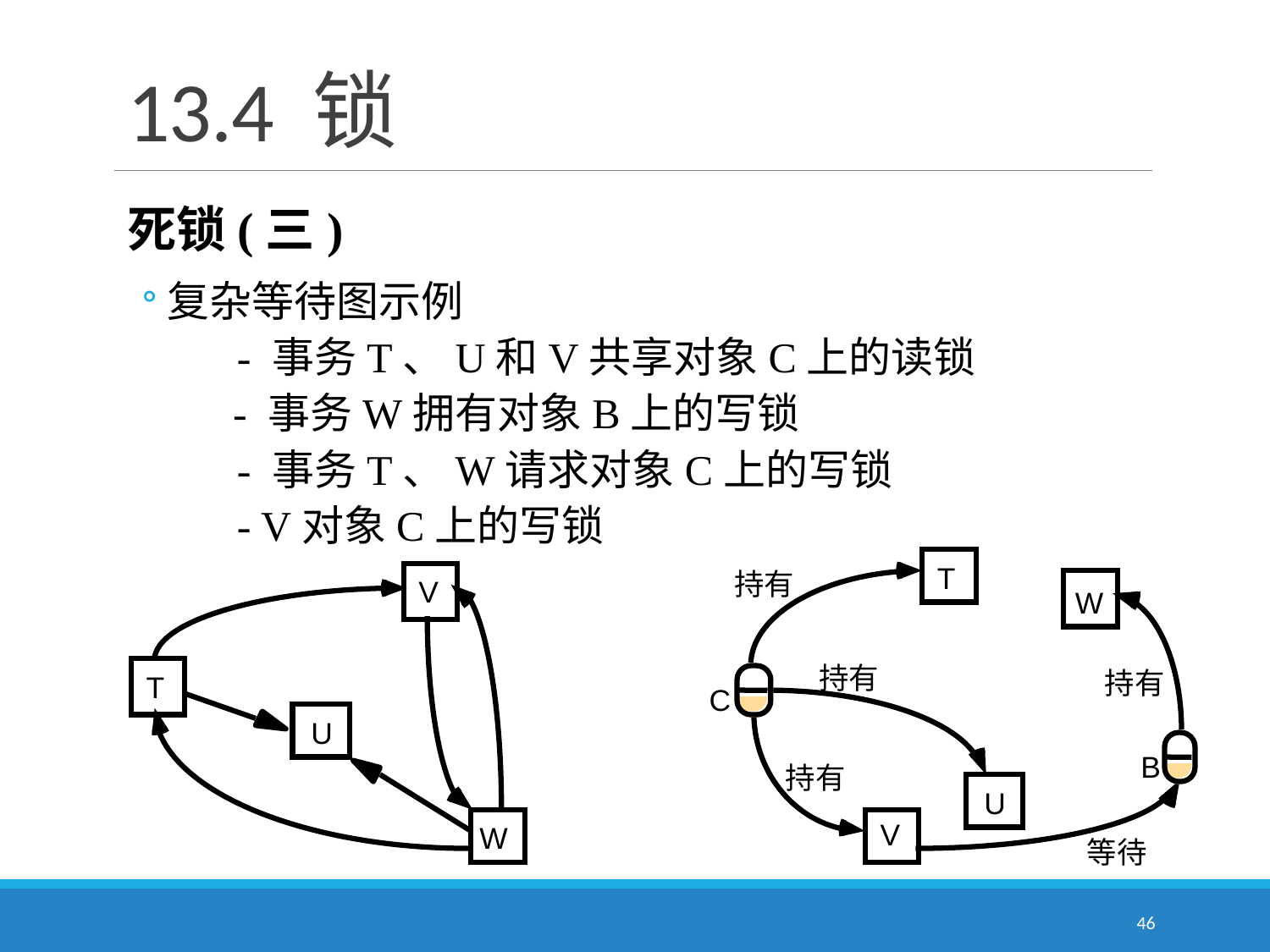

# 13.4 锁
死锁(三)
复杂等待图示例
　　- 事务T、U和V共享对象C上的读锁
　    - 事务W拥有对象B上的写锁
　　- 事务T、W请求对象C上的写锁
　　- V对象C上的写锁

T

持有

V

W

持有
持有

T
C

U

B

持有

U

V
W

等待
46